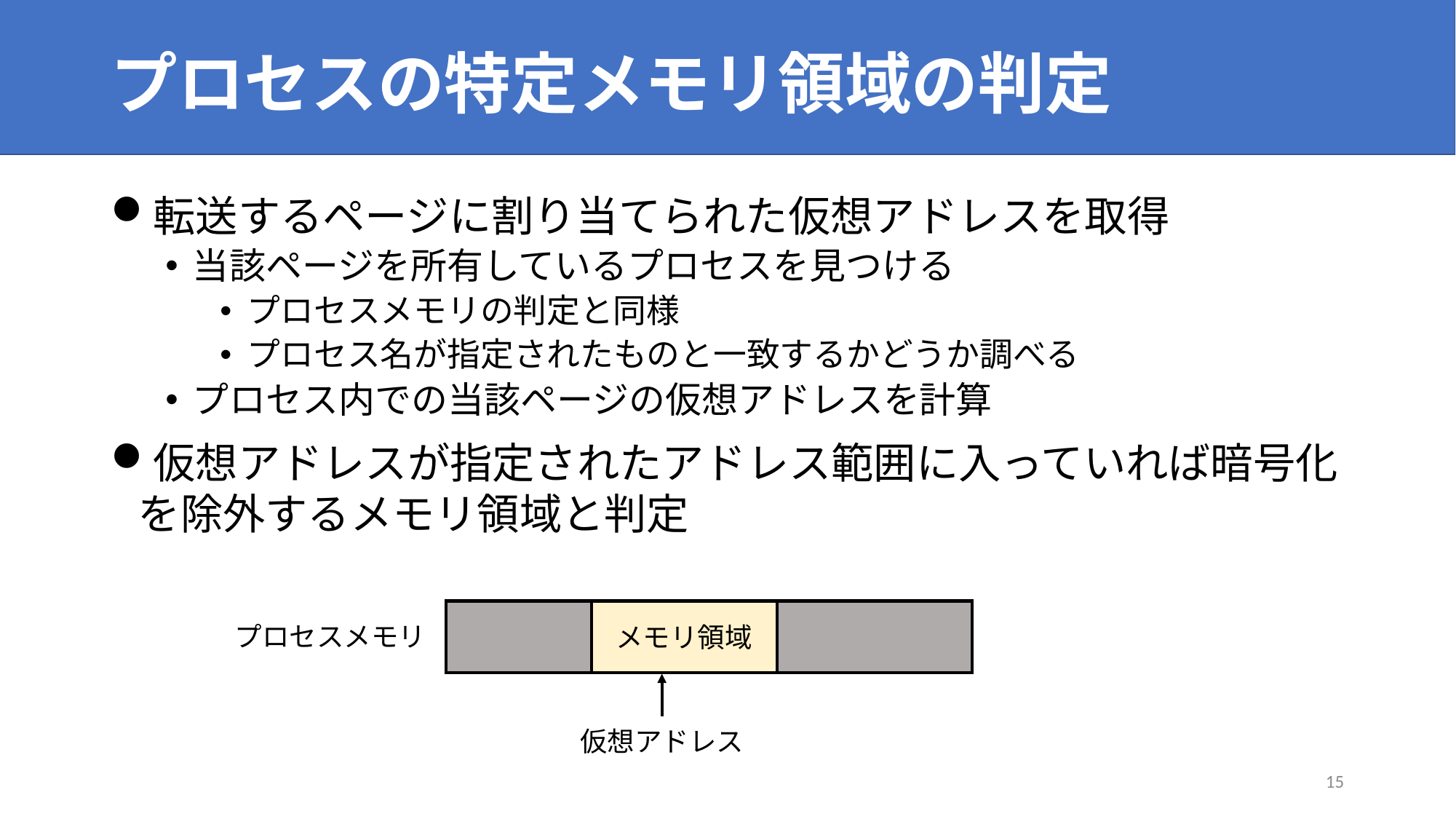

# プロセスの特定メモリ領域の判定
転送するページに割り当てられた仮想アドレスを取得
当該ページを所有しているプロセスを見つける
プロセスメモリの判定と同様
プロセス名が指定されたものと一致するかどうか調べる
プロセス内での当該ページの仮想アドレスを計算
仮想アドレスが指定されたアドレス範囲に入っていれば暗号化を除外するメモリ領域と判定

メモリ領域
プロセスメモリ
仮想アドレス
15